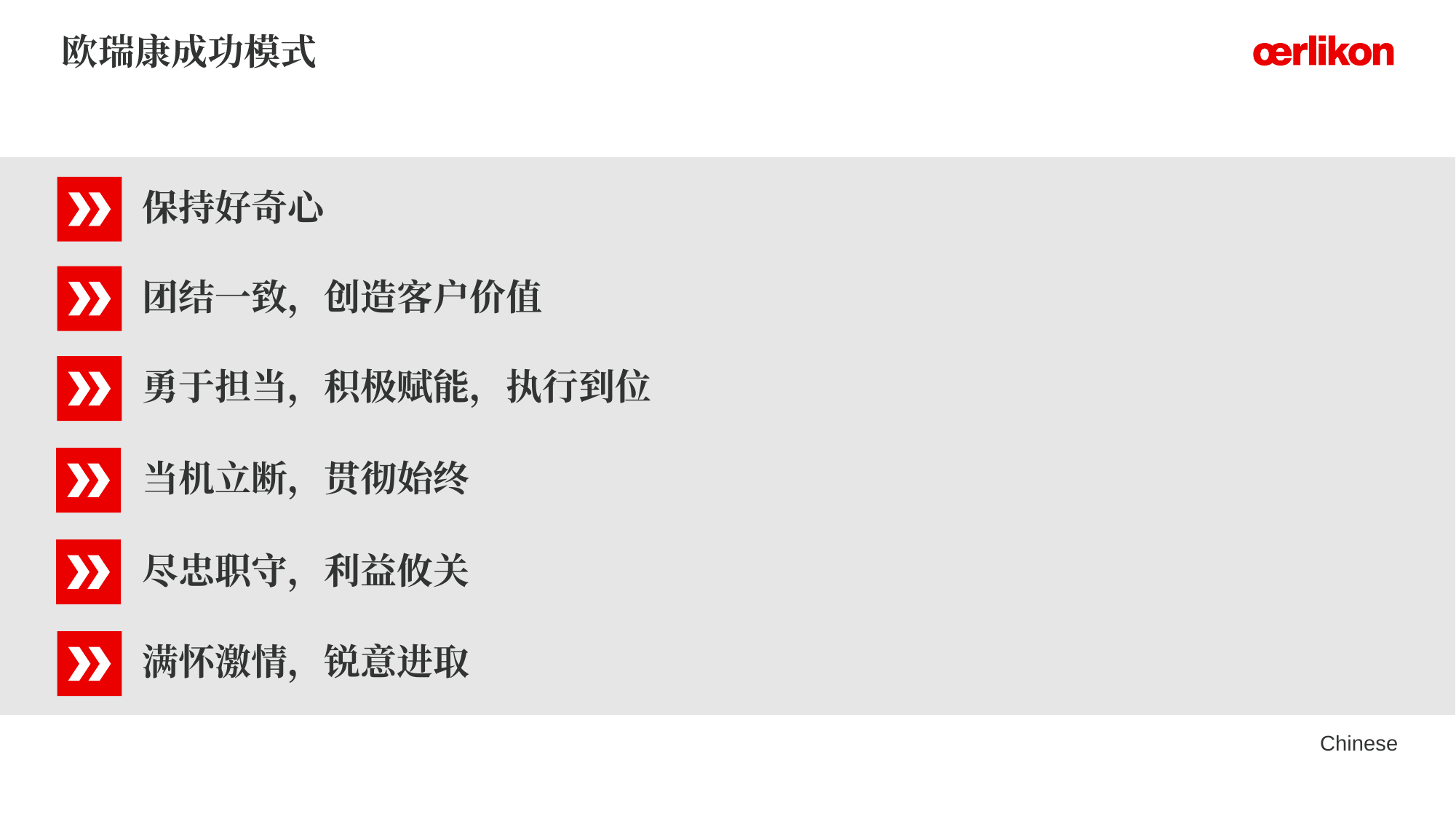

# 欧瑞康成功模式

保持好奇心

团结一致，创造客户价值

勇于担当，积极赋能，执行到位

当机立断，贯彻始终

尽忠职守，利益攸关

满怀激情，锐意进取
Chinese